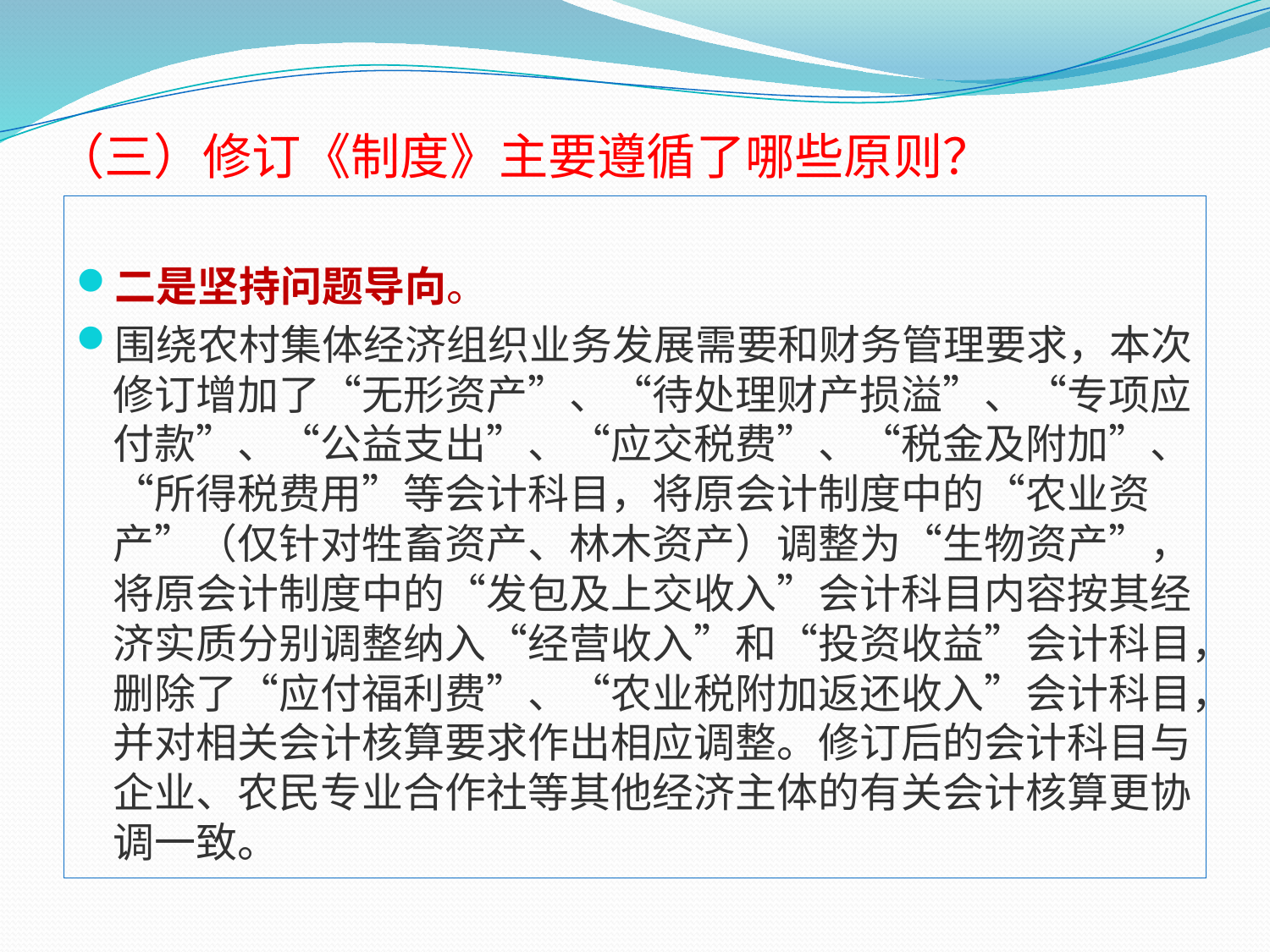

# （三）修订《制度》主要遵循了哪些原则？

二是坚持问题导向。
围绕农村集体经济组织业务发展需要和财务管理要求，本次修订增加了“无形资产”、“待处理财产损溢”、“专项应付款”、“公益支出”、“应交税费”、“税金及附加”、“所得税费用”等会计科目，将原会计制度中的“农业资产”（仅针对牲畜资产、林木资产）调整为“生物资产”，将原会计制度中的“发包及上交收入”会计科目内容按其经济实质分别调整纳入“经营收入”和“投资收益”会计科目，删除了“应付福利费”、“农业税附加返还收入”会计科目，并对相关会计核算要求作出相应调整。修订后的会计科目与企业、农民专业合作社等其他经济主体的有关会计核算更协调一致。